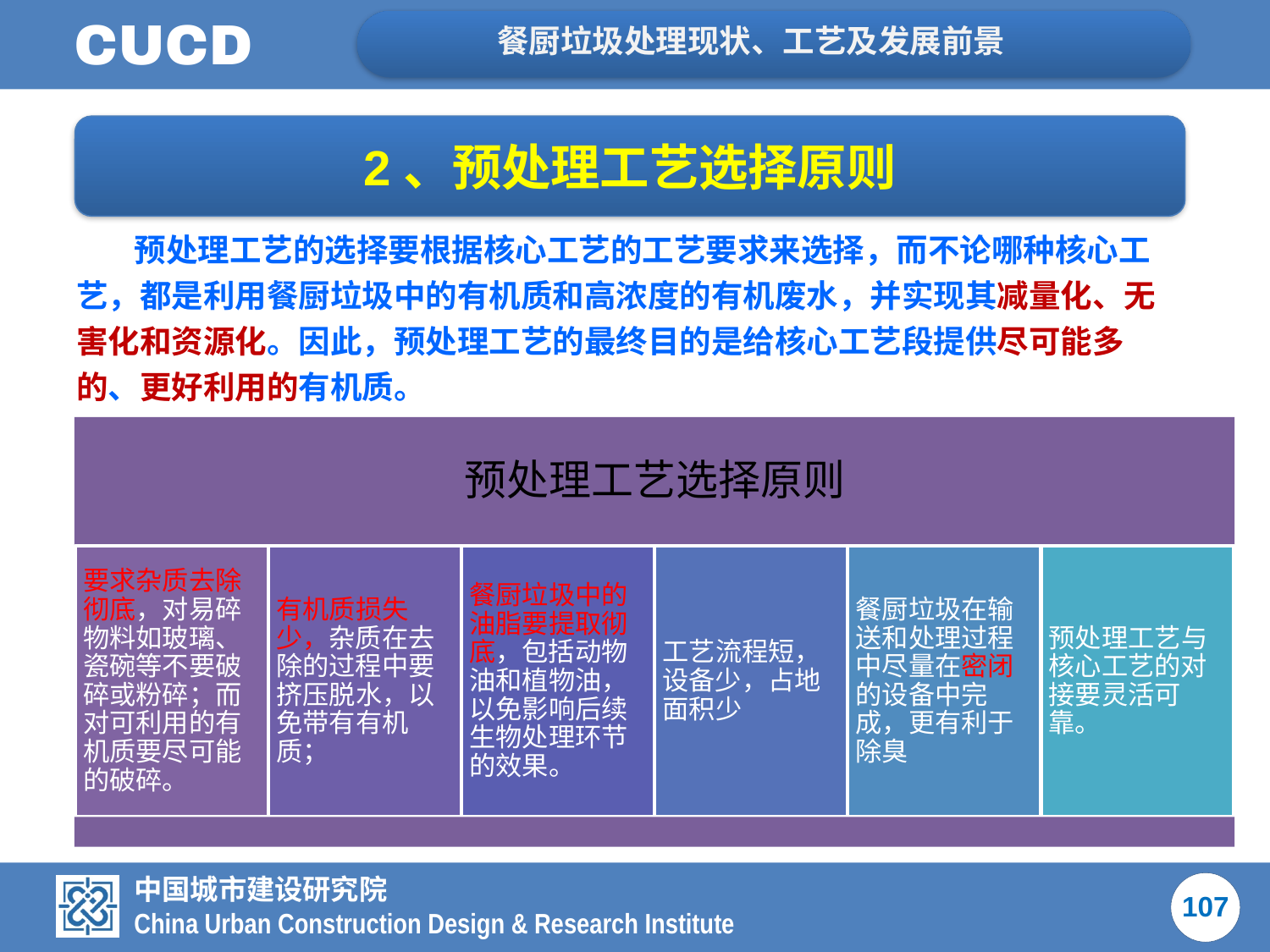

2、预处理工艺选择原则
       预处理工艺的选择要根据核心工艺的工艺要求来选择，而不论哪种核心工艺，都是利用餐厨垃圾中的有机质和高浓度的有机废水，并实现其减量化、无害化和资源化。因此，预处理工艺的最终目的是给核心工艺段提供尽可能多的、更好利用的有机质。
预处理工艺选择原则
要求杂质去除彻底，对易碎物料如玻璃、瓷碗等不要破碎或粉碎；而对可利用的有机质要尽可能的破碎。
有机质损失少，杂质在去除的过程中要挤压脱水，以免带有有机质；
餐厨垃圾中的油脂要提取彻底，包括动物油和植物油，以免影响后续生物处理环节的效果。
工艺流程短，设备少，占地面积少
餐厨垃圾在输送和处理过程中尽量在密闭的设备中完成，更有利于除臭
预处理工艺与核心工艺的对接要灵活可靠。
107